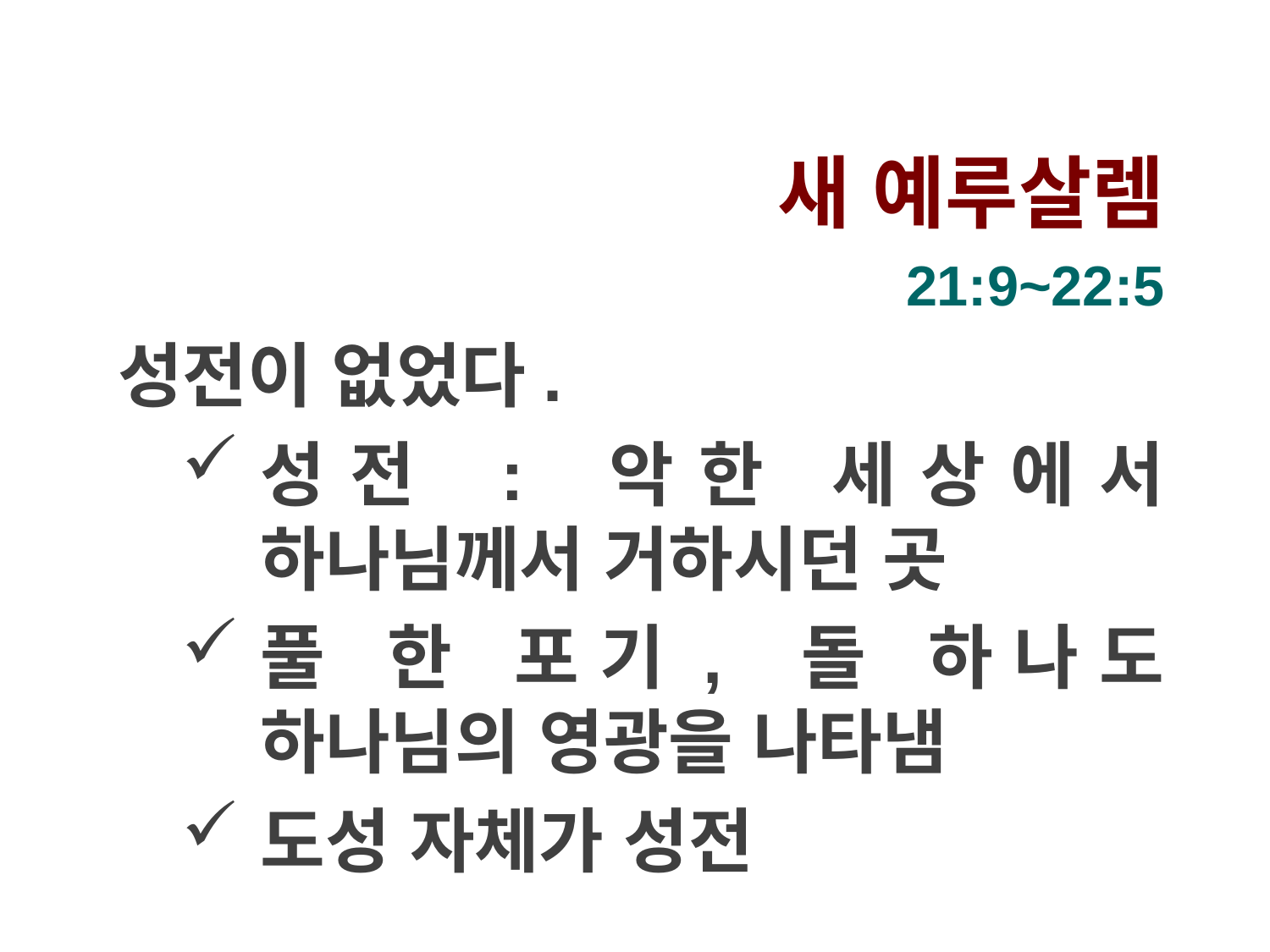

새 예루살렘
21:9~22:5
성전이 없었다.
성전 : 악한 세상에서 하나님께서 거하시던 곳
풀 한 포기, 돌 하나도 하나님의 영광을 나타냄
도성 자체가 성전